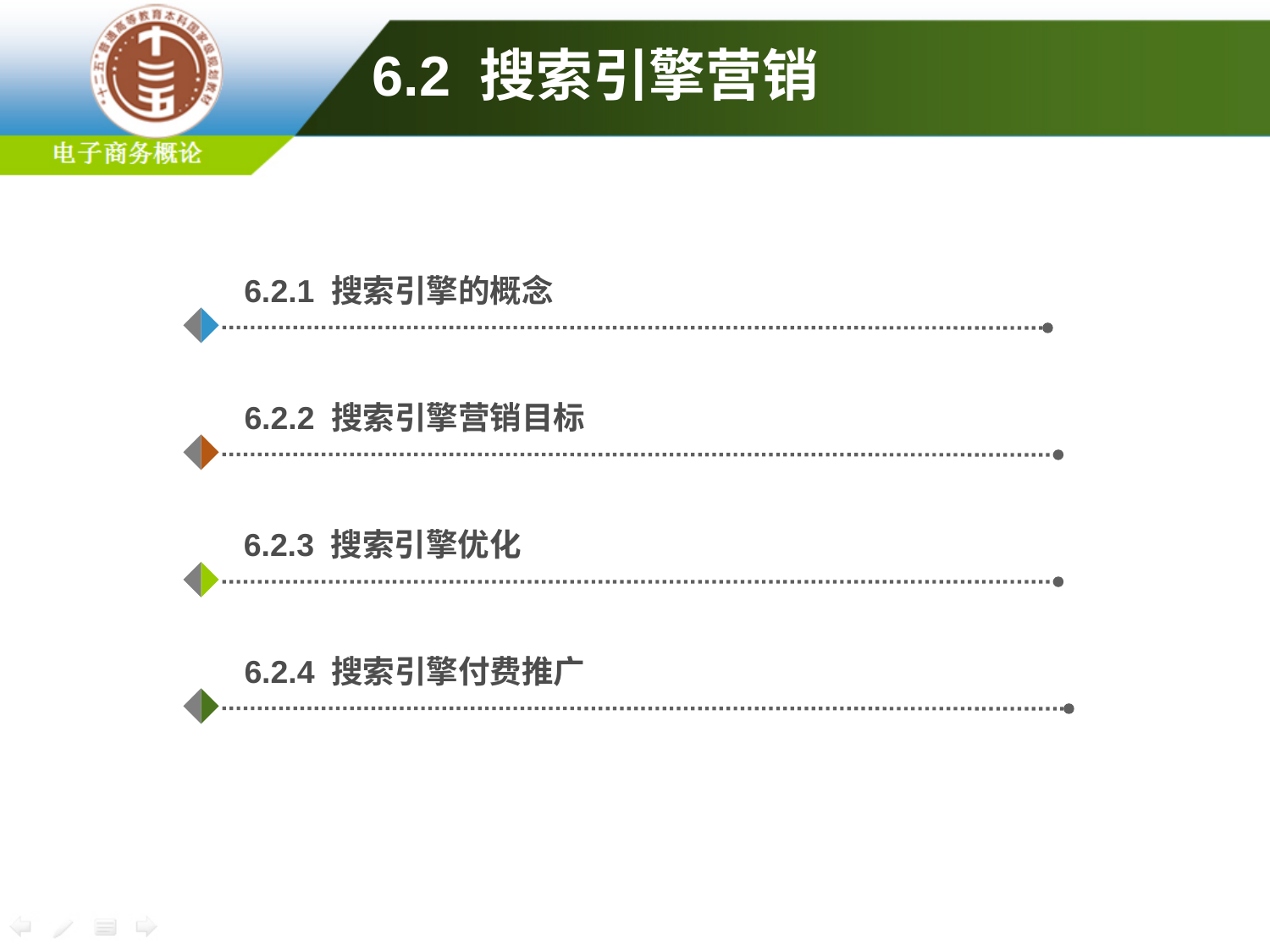

6.2 搜索引擎营销
6.2.1 搜索引擎的概念

6.2.2 搜索引擎营销目标

6.2.3 搜索引擎优化

6.2.4 搜索引擎付费推广